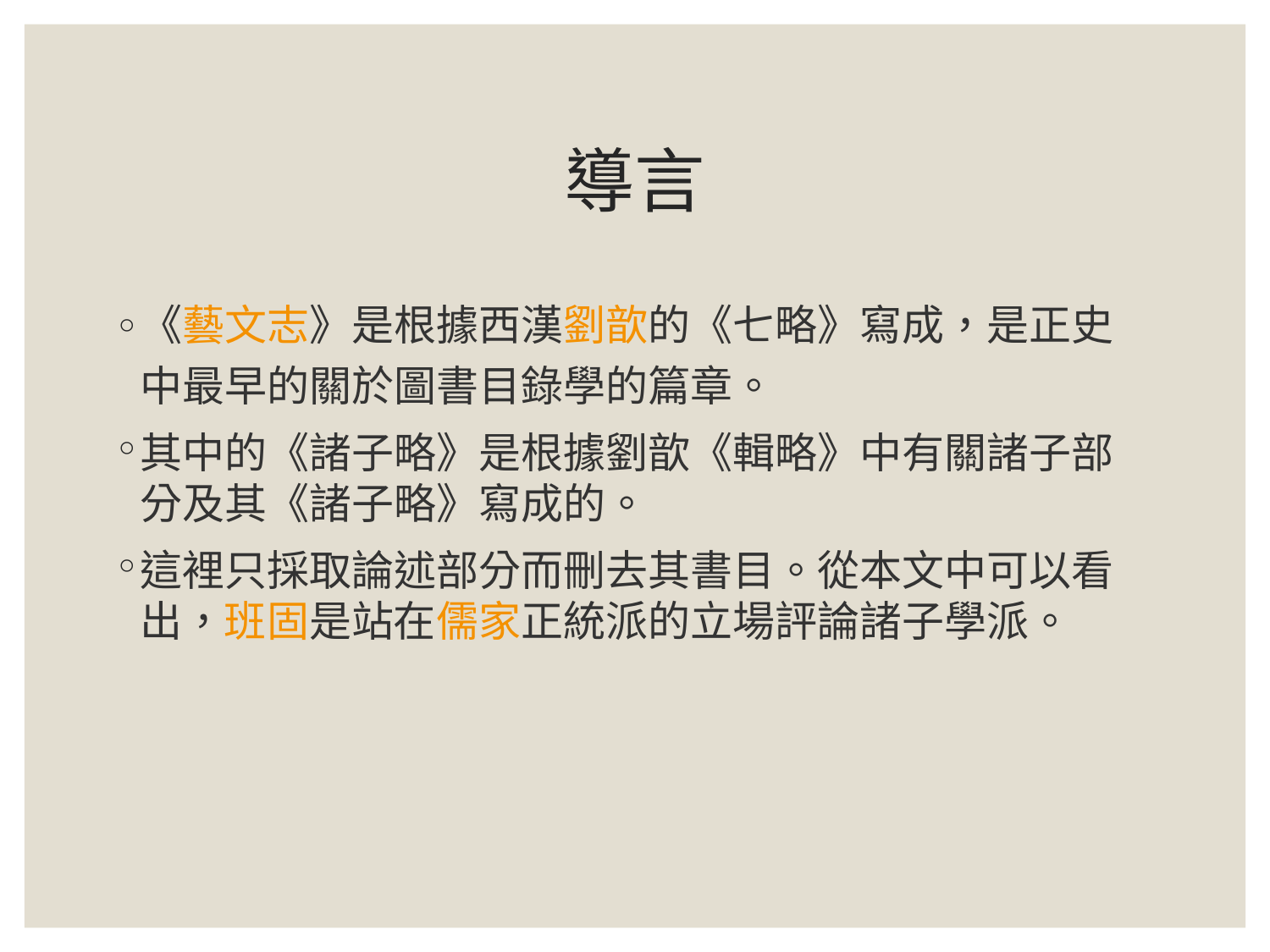

# 導言
《藝文志》是根據西漢劉歆的《七略》寫成，是正史中最早的關於圖書目錄學的篇章。
其中的《諸子略》是根據劉歆《輯略》中有關諸子部分及其《諸子略》寫成的。
這裡只採取論述部分而刪去其書目。從本文中可以看出，班固是站在儒家正統派的立場評論諸子學派。